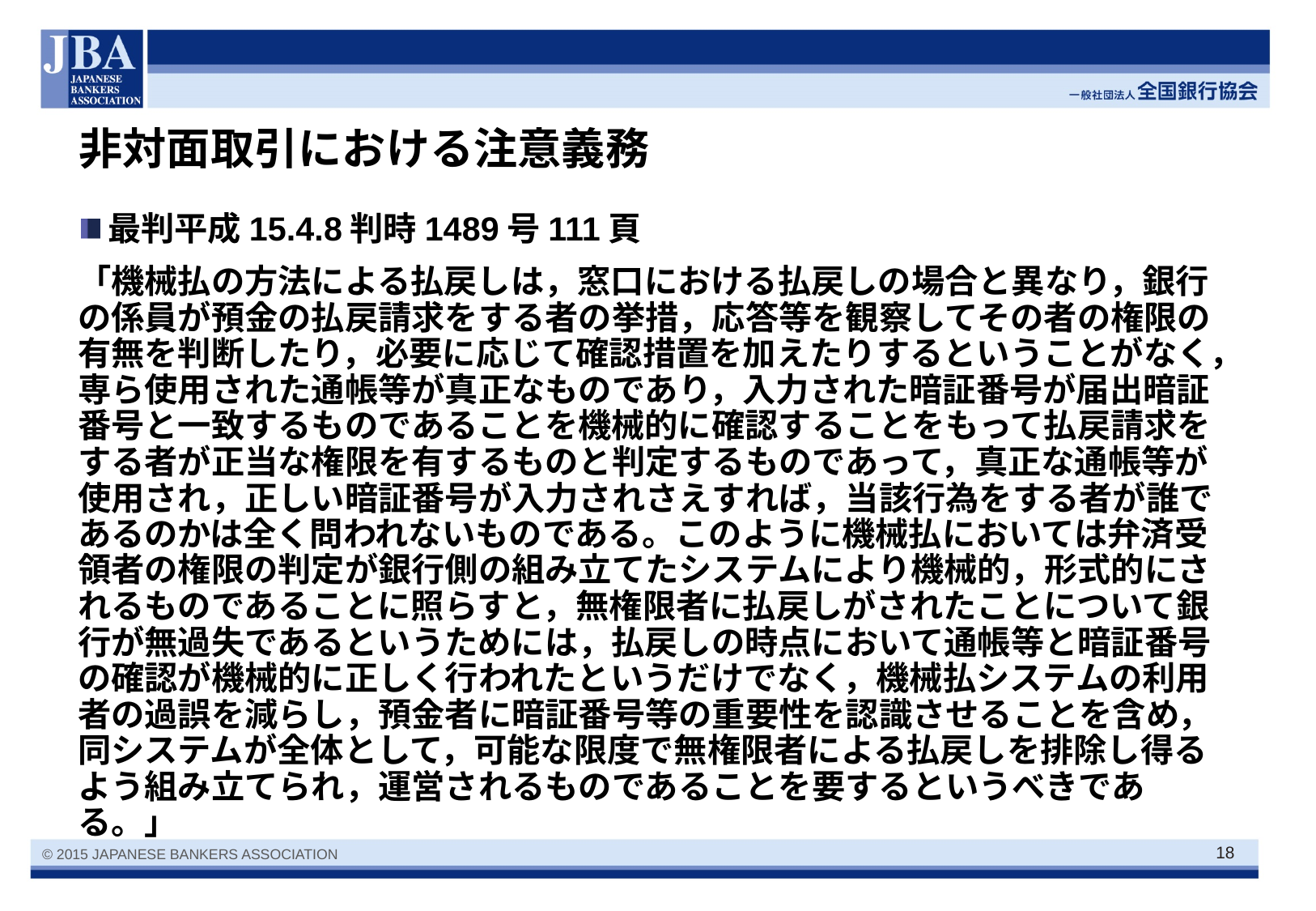

# 非対面取引における注意義務
最判平成15.4.8判時1489号111頁
「機械払の方法による払戻しは，窓口における払戻しの場合と異なり，銀行の係員が預金の払戻請求をする者の挙措，応答等を観察してその者の権限の有無を判断したり，必要に応じて確認措置を加えたりするということがなく，専ら使用された通帳等が真正なものであり，入力された暗証番号が届出暗証番号と一致するものであることを機械的に確認することをもって払戻請求をする者が正当な権限を有するものと判定するものであって，真正な通帳等が使用され，正しい暗証番号が入力されさえすれば，当該行為をする者が誰であるのかは全く問われないものである。このように機械払においては弁済受領者の権限の判定が銀行側の組み立てたシステムにより機械的，形式的にされるものであることに照らすと，無権限者に払戻しがされたことについて銀行が無過失であるというためには，払戻しの時点において通帳等と暗証番号の確認が機械的に正しく行われたというだけでなく，機械払システムの利用者の過誤を減らし，預金者に暗証番号等の重要性を認識させることを含め，同システムが全体として，可能な限度で無権限者による払戻しを排除し得るよう組み立てられ，運営されるものであることを要するというべきである。」